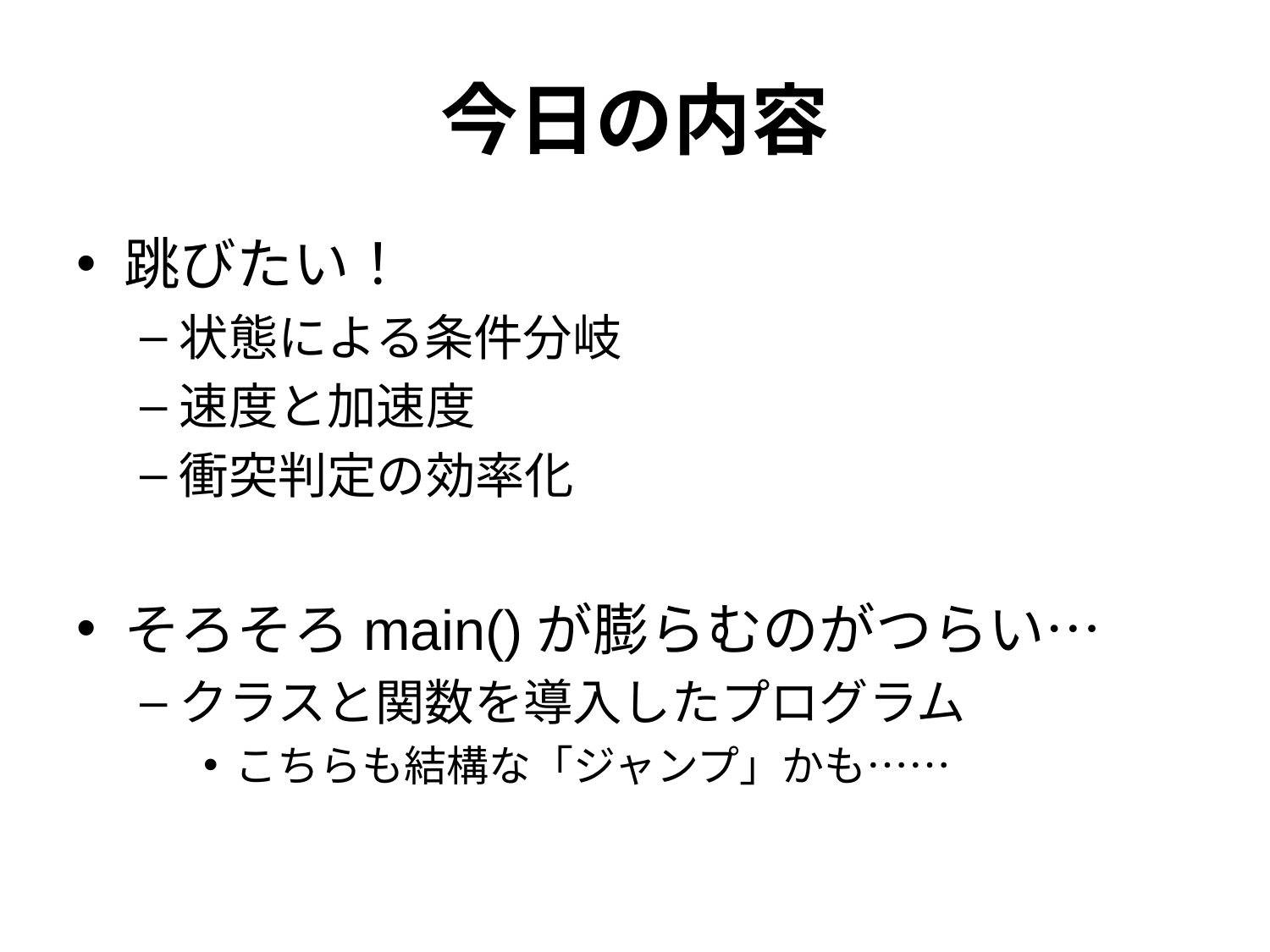

# 今日の内容
跳びたい！
状態による条件分岐
速度と加速度
衝突判定の効率化

そろそろmain()が膨らむのがつらい…
クラスと関数を導入したプログラム
こちらも結構な「ジャンプ」かも……